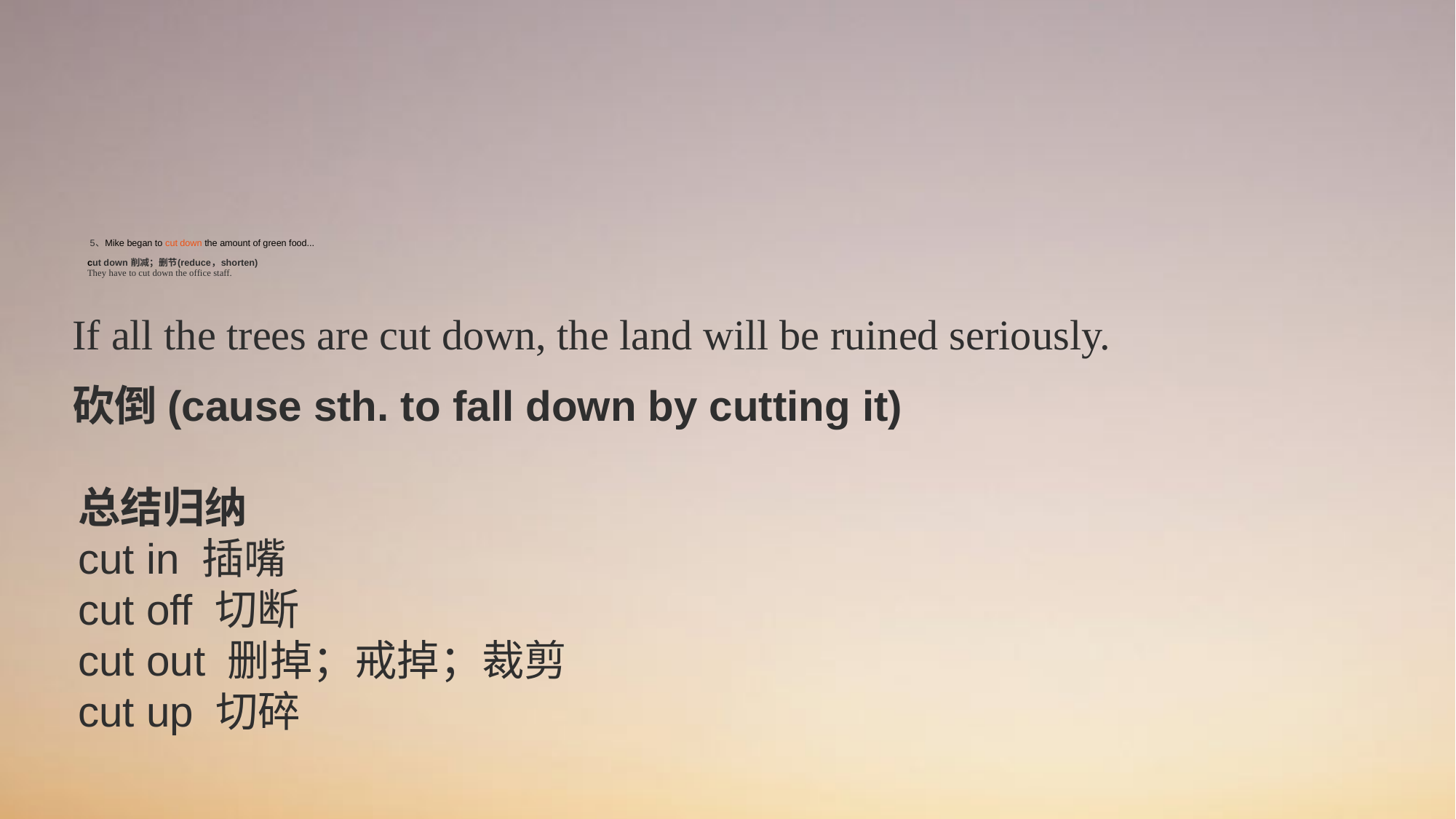

# 5、Mike began to cut down the amount of green food... cut down 削减；删节(reduce，shorten) They have to cut down the office staff.
If all the trees are cut down, the land will be ruined seriously.
砍倒(cause sth. to fall down by cutting it)
总结归纳
cut in 插嘴
cut off 切断
cut out 删掉；戒掉；裁剪
cut up 切碎